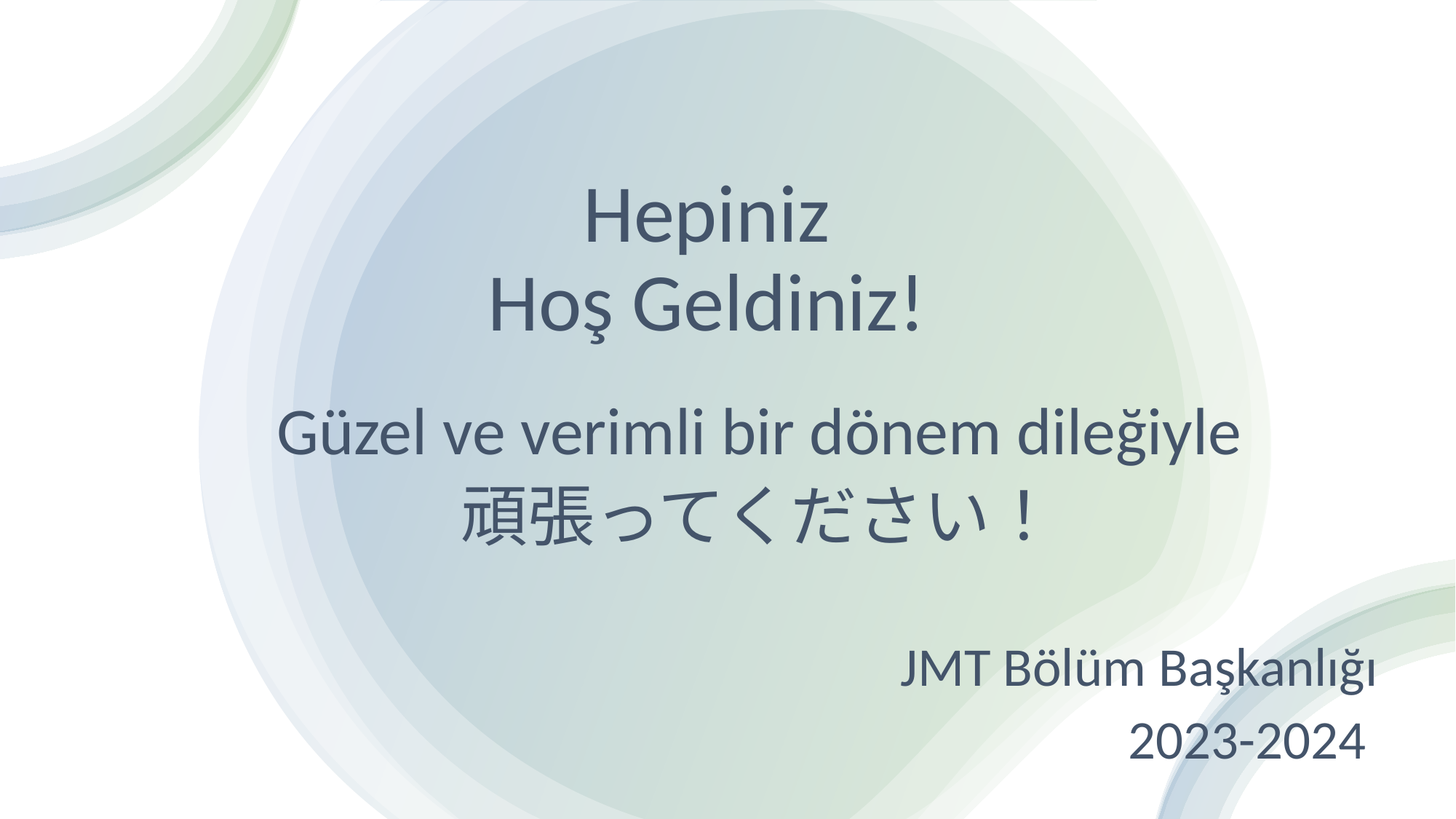

# Hepiniz Hoş Geldiniz!
Güzel ve verimli bir dönem dileğiyle
頑張ってください！

JMT Bölüm Başkanlığı
2023-2024